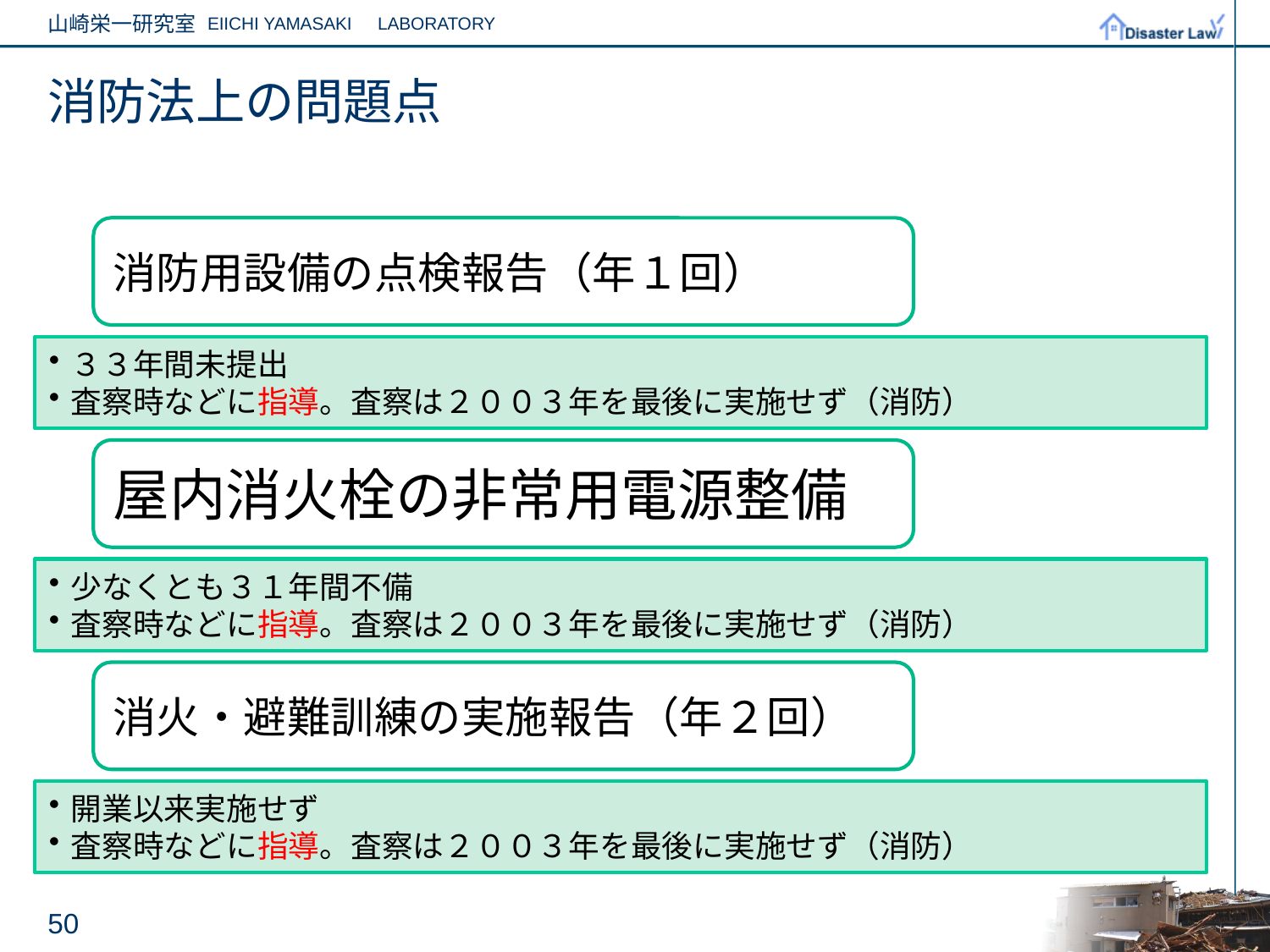

# 消防法上の問題点
消防用設備の点検報告（年１回）
３３年間未提出
査察時などに指導。査察は２００３年を最後に実施せず（消防）
屋内消火栓の非常用電源整備
少なくとも３１年間不備
査察時などに指導。査察は２００３年を最後に実施せず（消防）
消火・避難訓練の実施報告（年２回）
開業以来実施せず
査察時などに指導。査察は２００３年を最後に実施せず（消防）
50